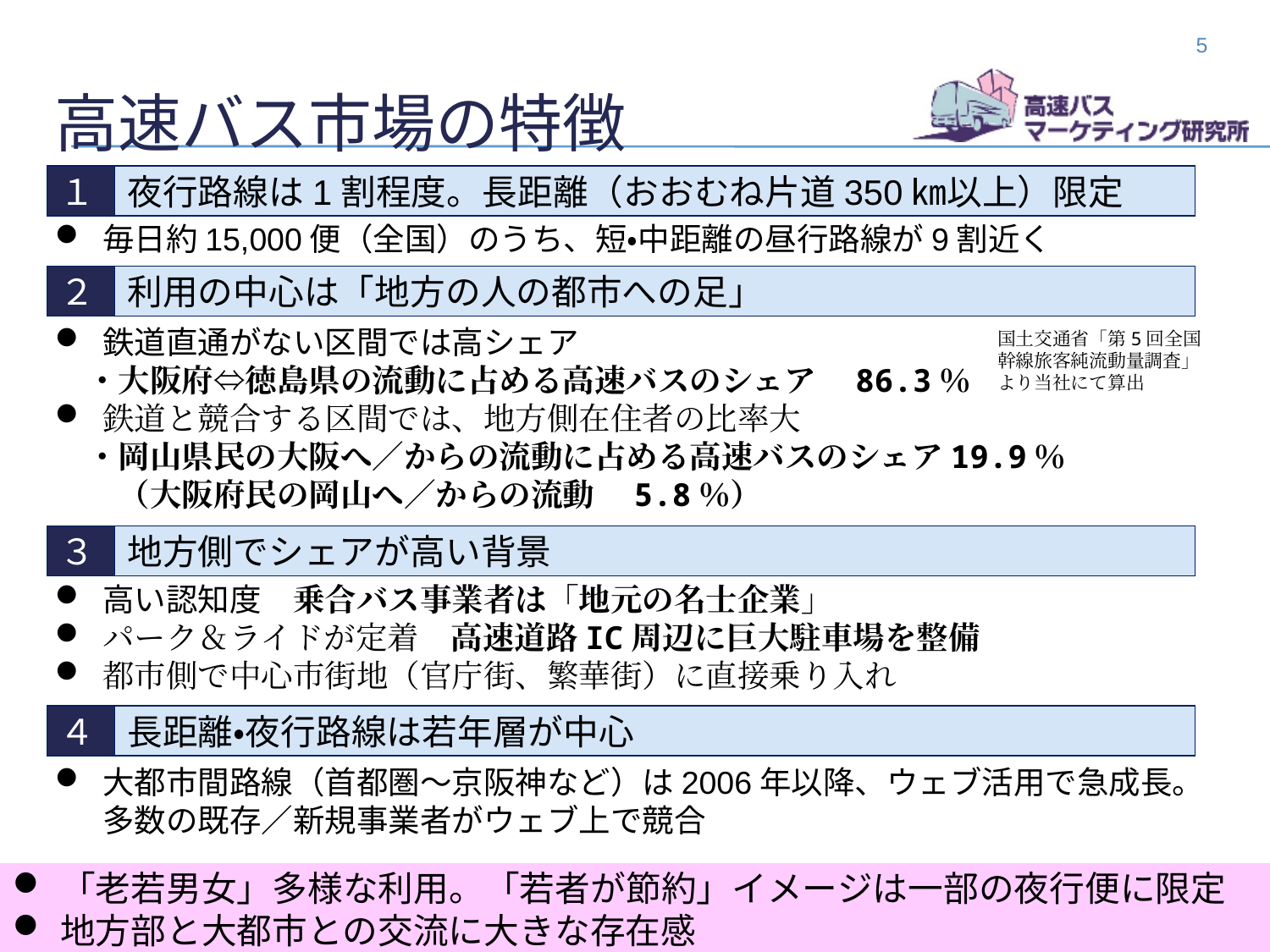

5
# 高速バス市場の特徴
１
夜行路線は1割程度。長距離（おおむね片道350㎞以上）限定
毎日約15,000便（全国）のうち、短・中距離の昼行路線が9割近く
２
利用の中心は「地方の人の都市への足」
鉄道直通がない区間では高シェア
　・大阪府⇔徳島県の流動に占める高速バスのシェア　86.3％
鉄道と競合する区間では、地方側在住者の比率大
　・岡山県民の大阪へ／からの流動に占める高速バスのシェア19.9％
　　（大阪府民の岡山へ／からの流動　5.8％）
国土交通省「第5回全国幹線旅客純流動量調査」より当社にて算出
３
地方側でシェアが高い背景
高い認知度　乗合バス事業者は「地元の名士企業」
パーク＆ライドが定着　高速道路IC周辺に巨大駐車場を整備
都市側で中心市街地（官庁街、繁華街）に直接乗り入れ
４
長距離・夜行路線は若年層が中心
大都市間路線（首都圏～京阪神など）は2006年以降、ウェブ活用で急成長。多数の既存／新規事業者がウェブ上で競合
「老若男女」多様な利用。「若者が節約」イメージは一部の夜行便に限定
地方部と大都市との交流に大きな存在感